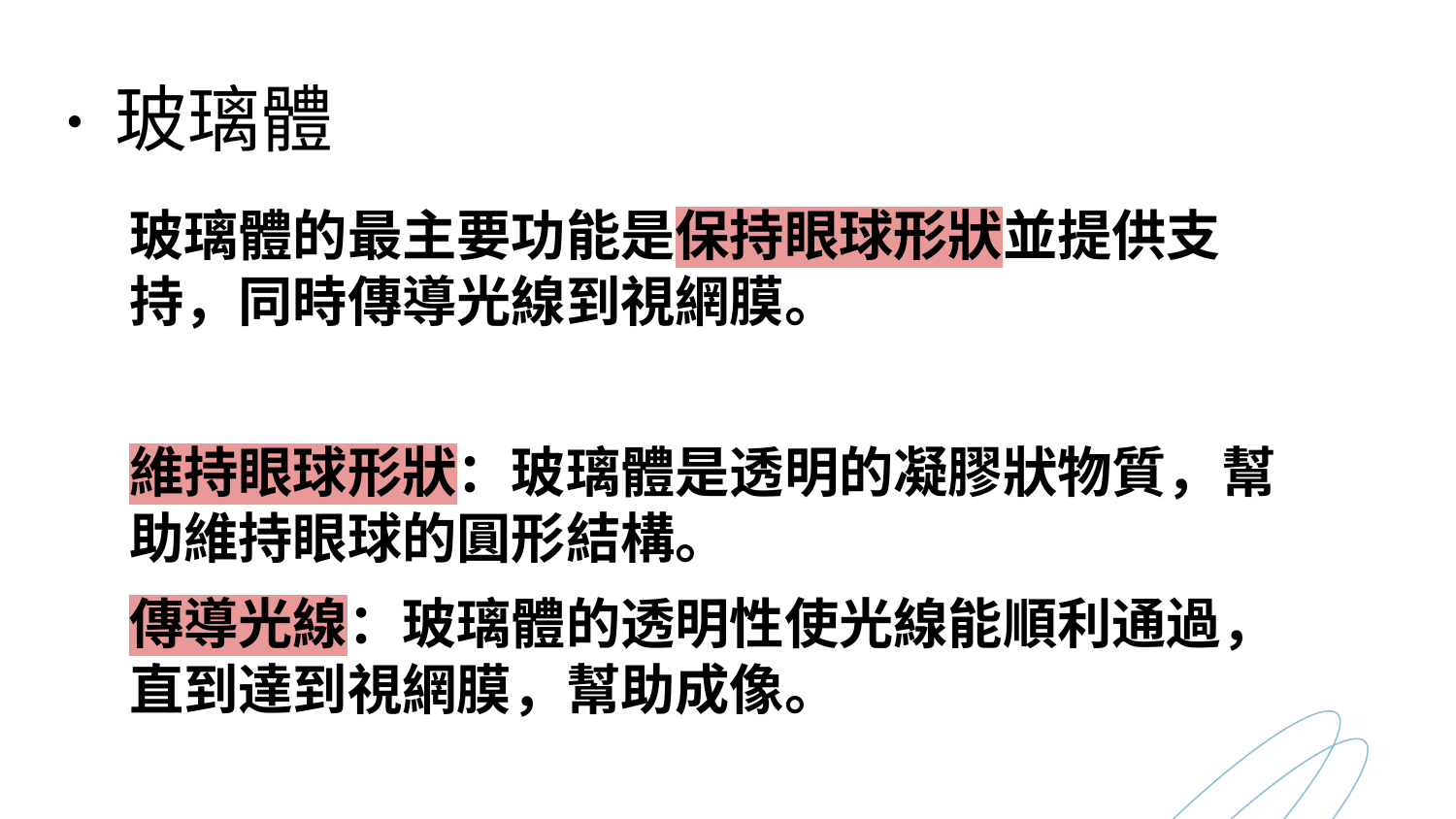

# 玻璃體
玻璃體的最主要功能是保持眼球形狀並提供支持，同時傳導光線到視網膜。

維持眼球形狀：玻璃體是透明的凝膠狀物質，幫助維持眼球的圓形結構。
傳導光線：玻璃體的透明性使光線能順利通過，直到達到視網膜，幫助成像。